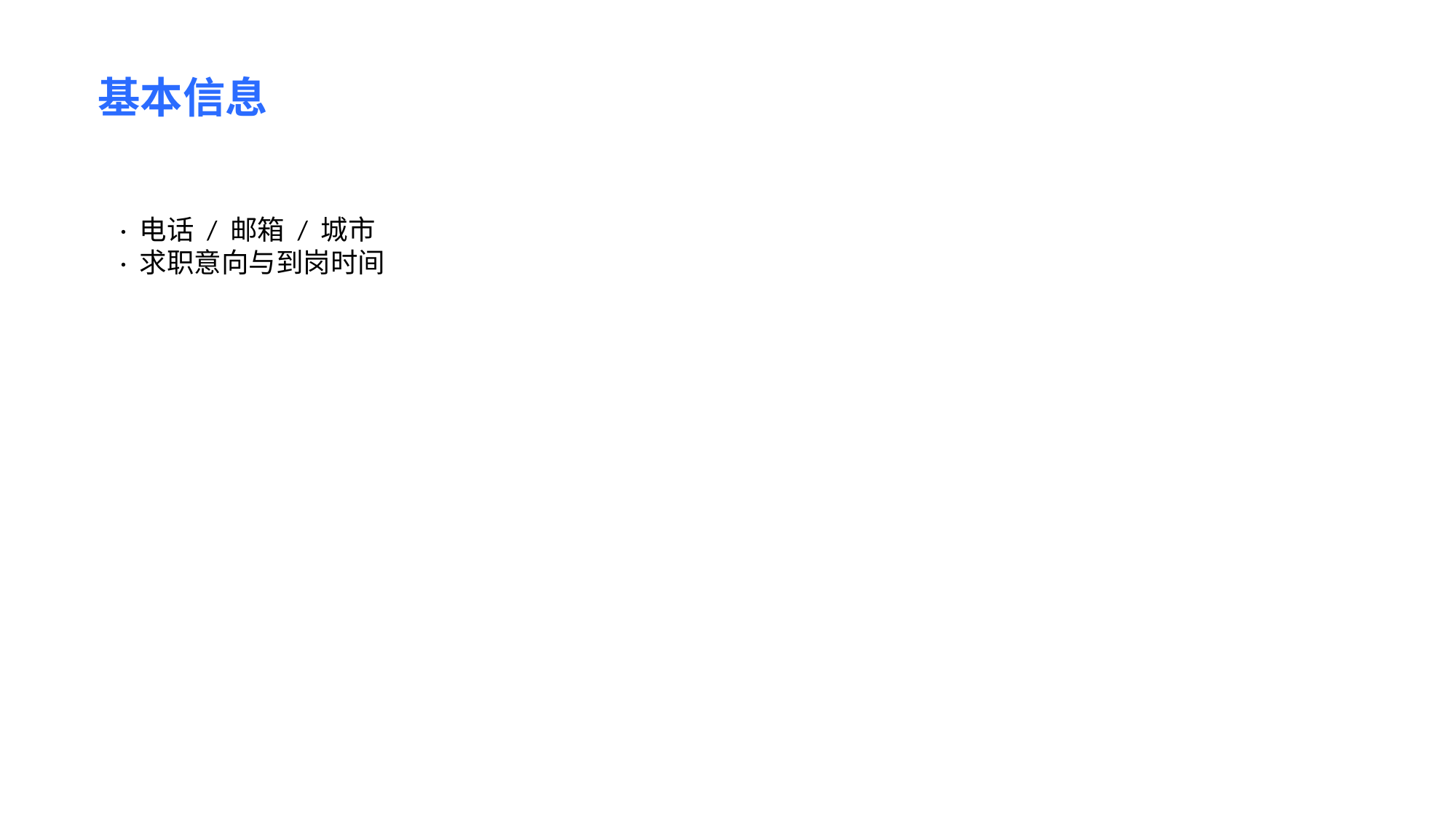

基本信息
· 电话 / 邮箱 / 城市
· 求职意向与到岗时间